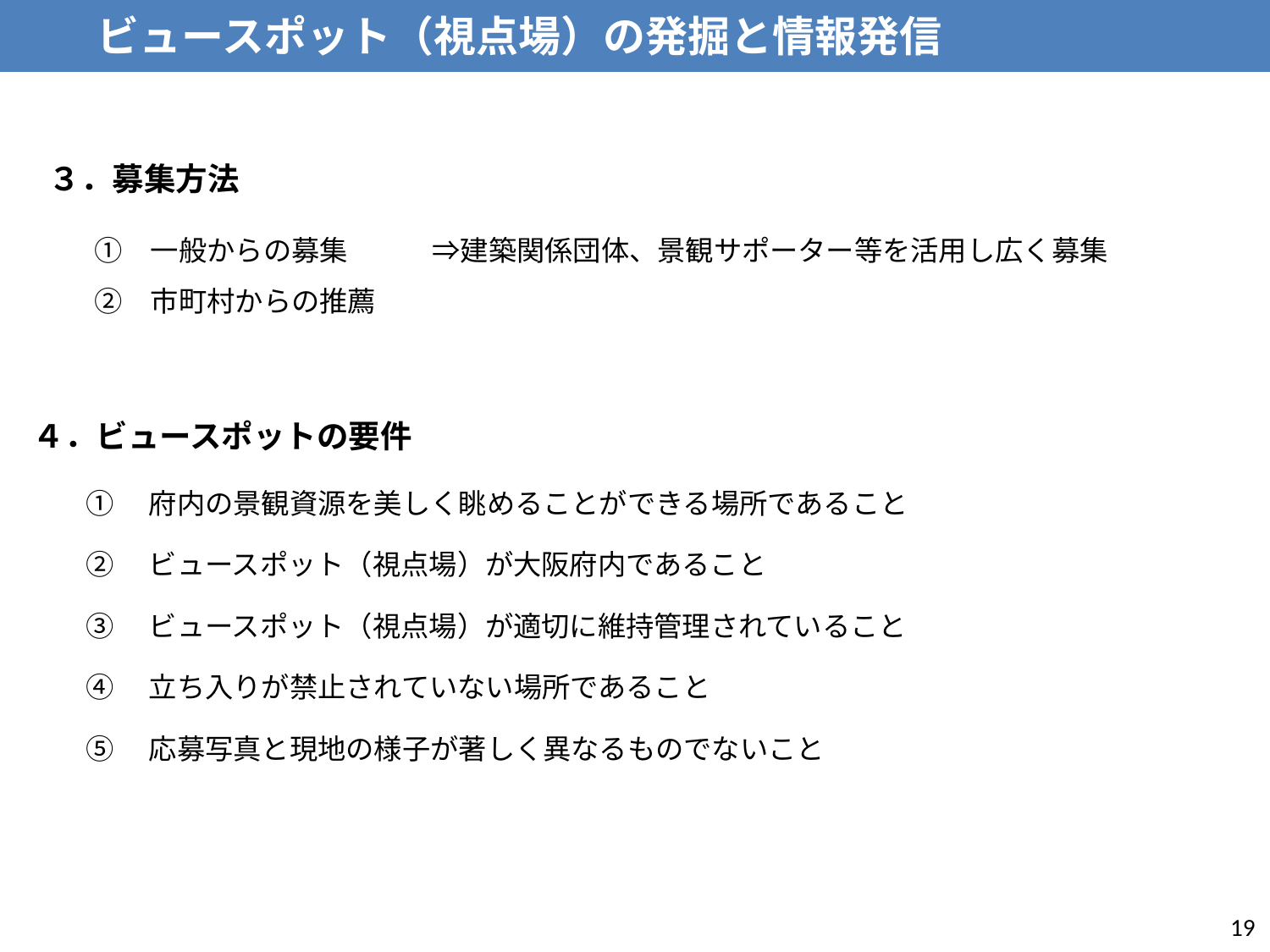

ビュースポット（視点場）の発掘と情報発信
３．募集方法
　①　一般からの募集　　　⇒建築関係団体、景観サポーター等を活用し広く募集
　②　市町村からの推薦
４．ビュースポットの要件
①　府内の景観資源を美しく眺めることができる場所であること
②　ビュースポット（視点場）が大阪府内であること
③　ビュースポット（視点場）が適切に維持管理されていること
④　立ち入りが禁止されていない場所であること
⑤　応募写真と現地の様子が著しく異なるものでないこと

19